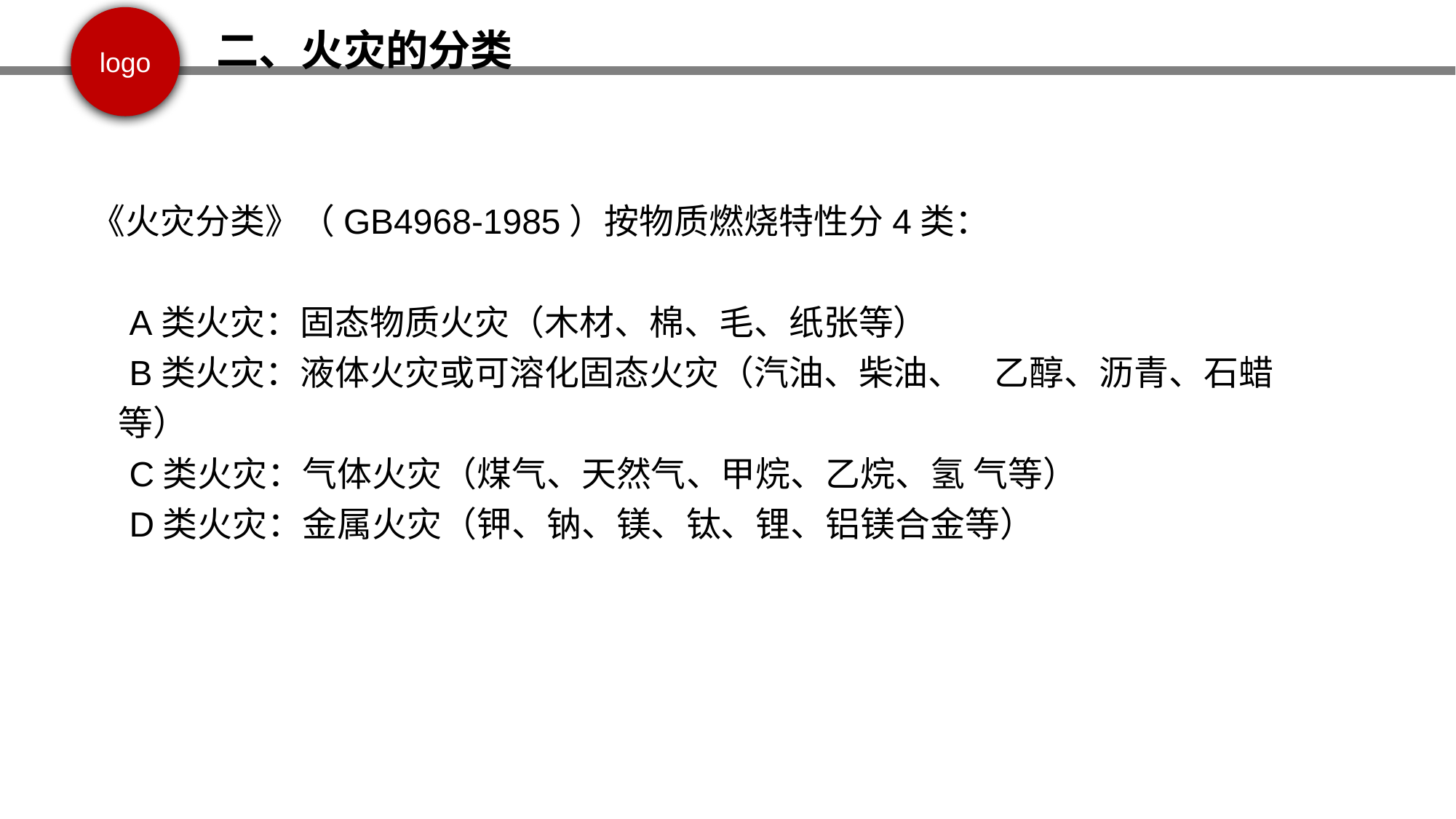

二、火灾的分类
《火灾分类》（GB4968-1985）按物质燃烧特性分4类：

    A类火灾：固态物质火灾（木材、棉、毛、纸张等）
    B类火灾：液体火灾或可溶化固态火灾（汽油、柴油、    乙醇、沥青、石蜡等）
    C类火灾：气体火灾（煤气、天然气、甲烷、乙烷、氢 气等）
    D类火灾：金属火灾（钾、钠、镁、钛、锂、铝镁合金等）